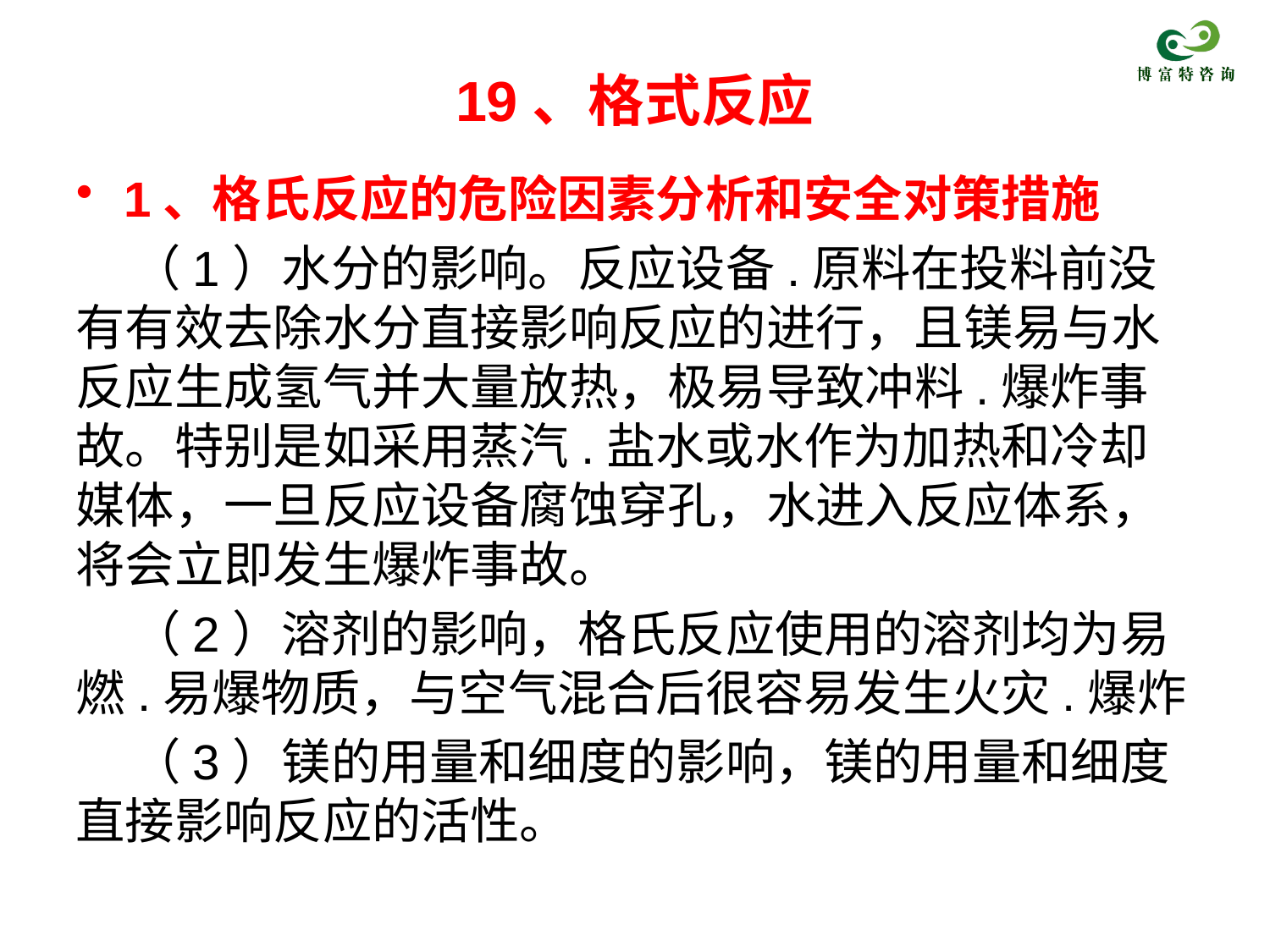

# 19、格式反应
1、格氏反应的危险因素分析和安全对策措施
    （1）水分的影响。反应设备.原料在投料前没有有效去除水分直接影响反应的进行，且镁易与水反应生成氢气并大量放热，极易导致冲料.爆炸事故。特别是如采用蒸汽.盐水或水作为加热和冷却媒体，一旦反应设备腐蚀穿孔，水进入反应体系，将会立即发生爆炸事故。
    （2）溶剂的影响，格氏反应使用的溶剂均为易燃.易爆物质，与空气混合后很容易发生火灾.爆炸
    （3）镁的用量和细度的影响，镁的用量和细度直接影响反应的活性。